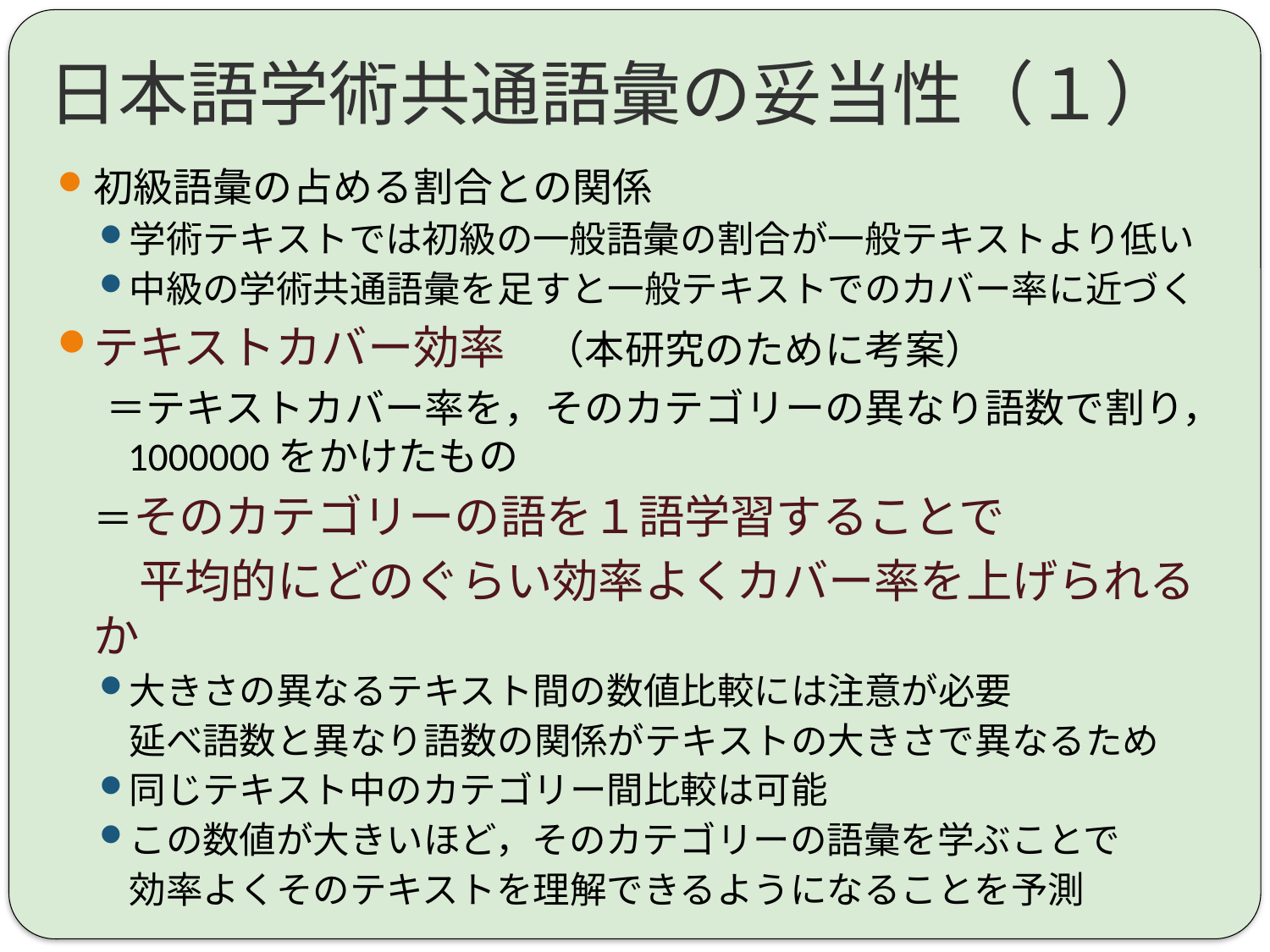

# 日本語学術共通語彙の妥当性（１）
初級語彙の占める割合との関係
学術テキストでは初級の一般語彙の割合が一般テキストより低い
中級の学術共通語彙を足すと一般テキストでのカバー率に近づく
テキストカバー効率　（本研究のために考案）
　 ＝テキストカバー率を，そのカテゴリーの異なり語数で割り，1000000をかけたもの
	＝そのカテゴリーの語を１語学習することで
	　平均的にどのぐらい効率よくカバー率を上げられるか
大きさの異なるテキスト間の数値比較には注意が必要
	延べ語数と異なり語数の関係がテキストの大きさで異なるため
同じテキスト中のカテゴリー間比較は可能
この数値が大きいほど，そのカテゴリーの語彙を学ぶことで
	効率よくそのテキストを理解できるようになることを予測